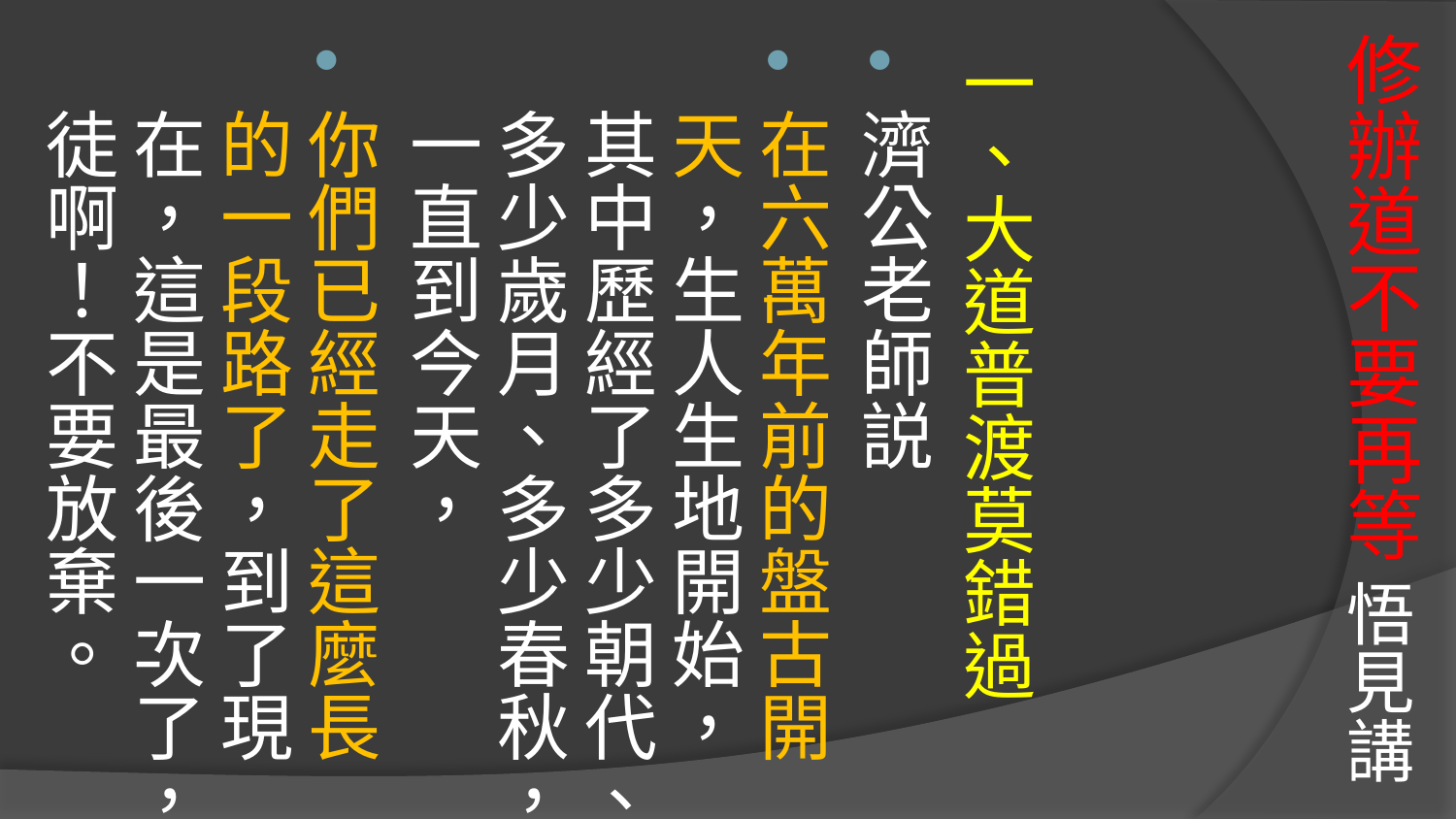

# 修辦道不要再等 悟見講
一、大道普渡莫錯過
濟公老師説
在六萬年前的盤古開天，生人生地開始，其中歷經了多少朝代、多少歲月、多少春秋，一直到今天，
你們已經走了這麼長的一段路了，到了現在，這是最後一次了，徒啊！不要放棄。